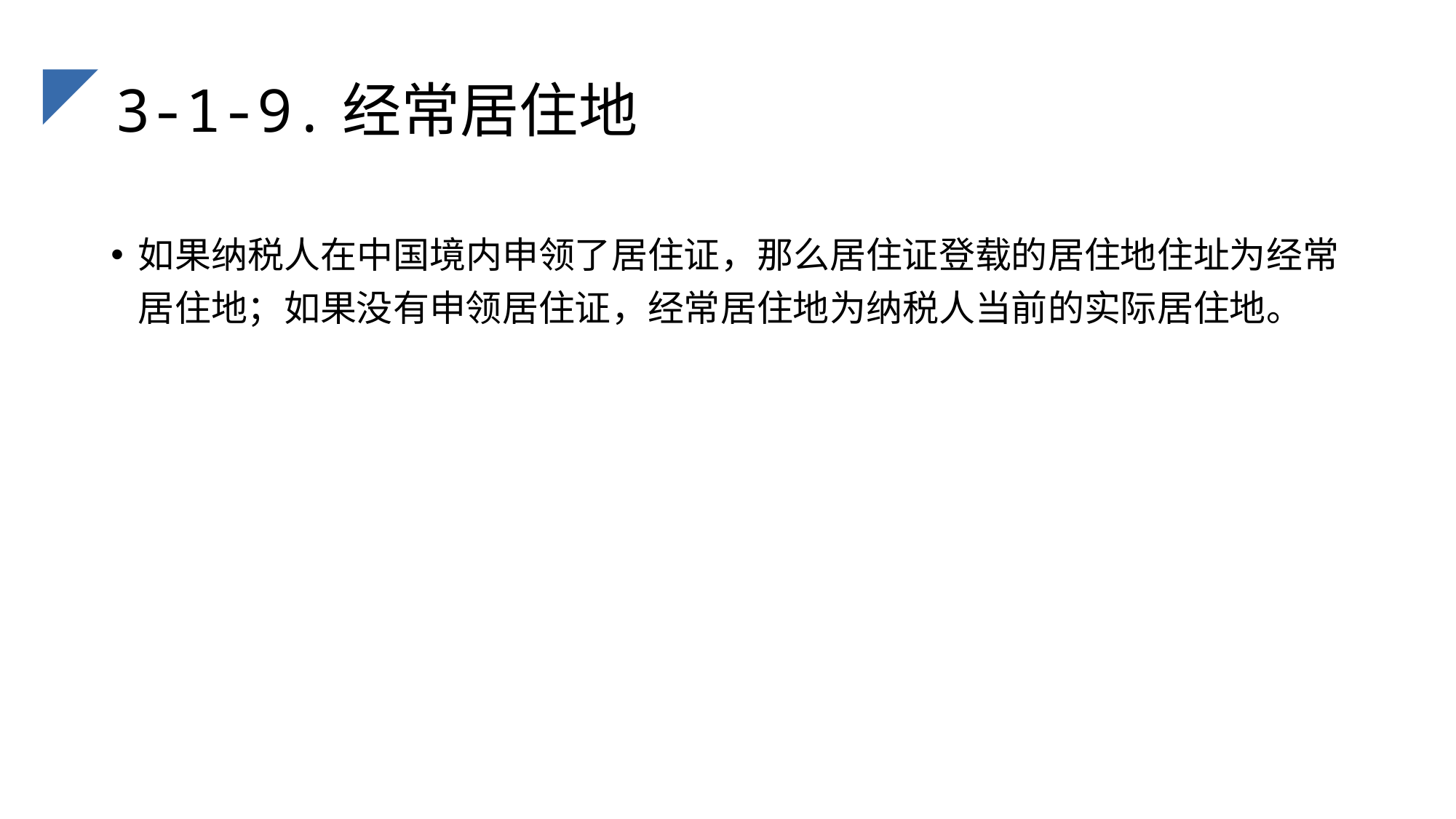

# 3-1-9.经常居住地
如果纳税人在中国境内申领了居住证，那么居住证登载的居住地住址为经常居住地；如果没有申领居住证，经常居住地为纳税人当前的实际居住地。